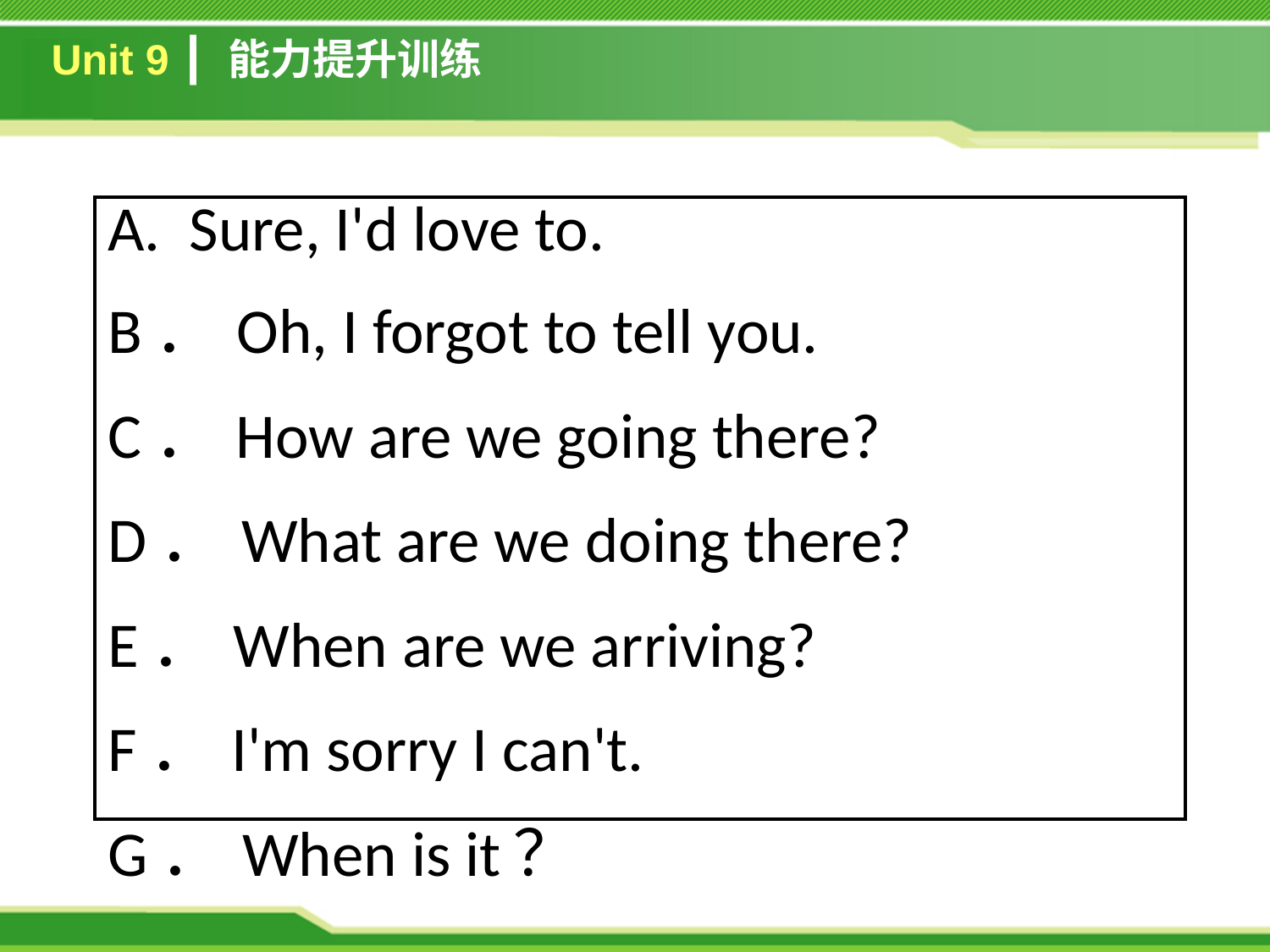

Unit 9 ┃ 能力提升训练
| A. Sure, I'd love to. B．Oh, I forgot to tell you. C．How are we going there? D．What are we doing there? E．When are we arriving? F．I'm sorry I can't. G．When is it？ |
| --- |